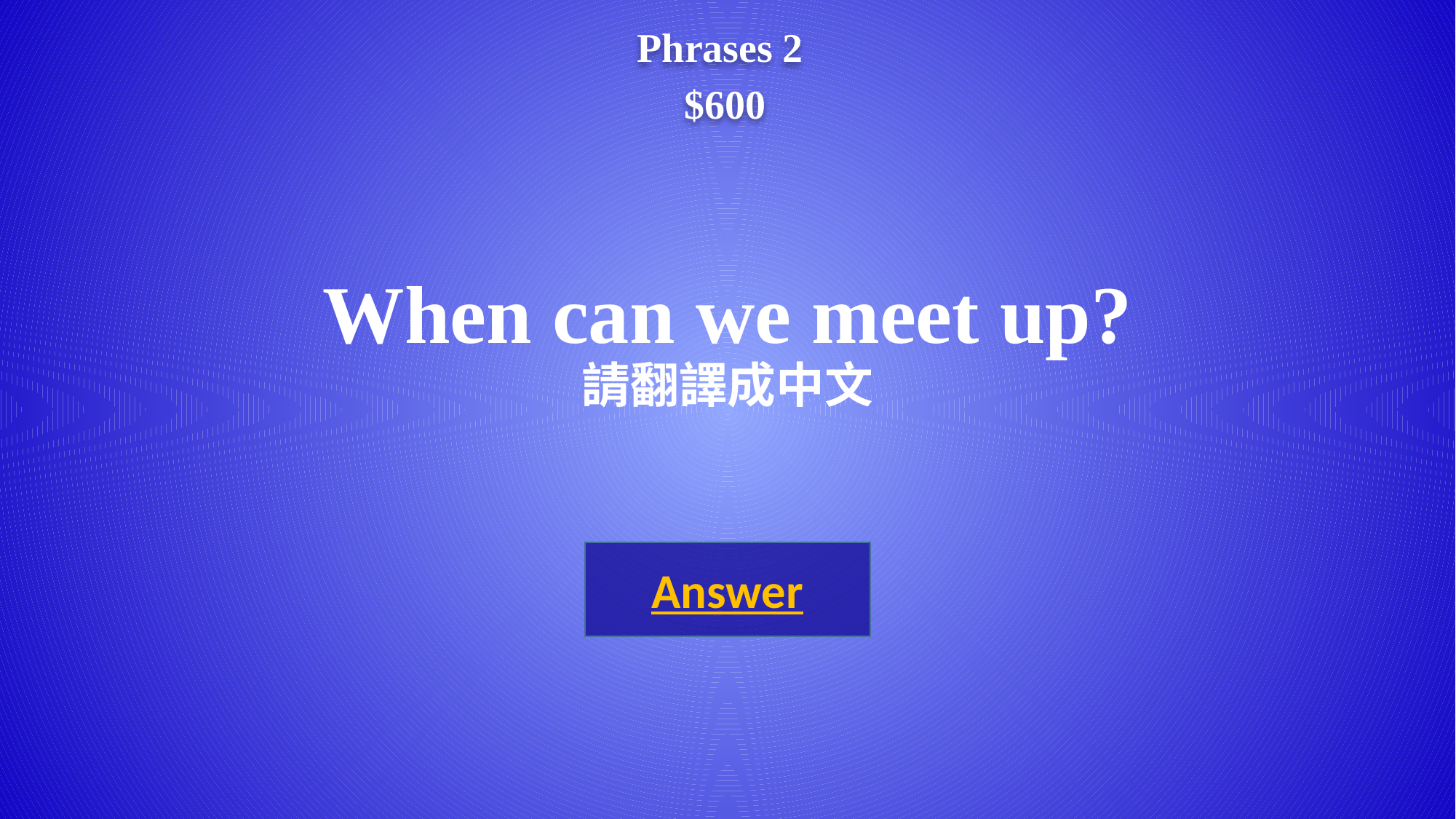

Phrases 2
 $600
# When can we meet up? 請翻譯成中文